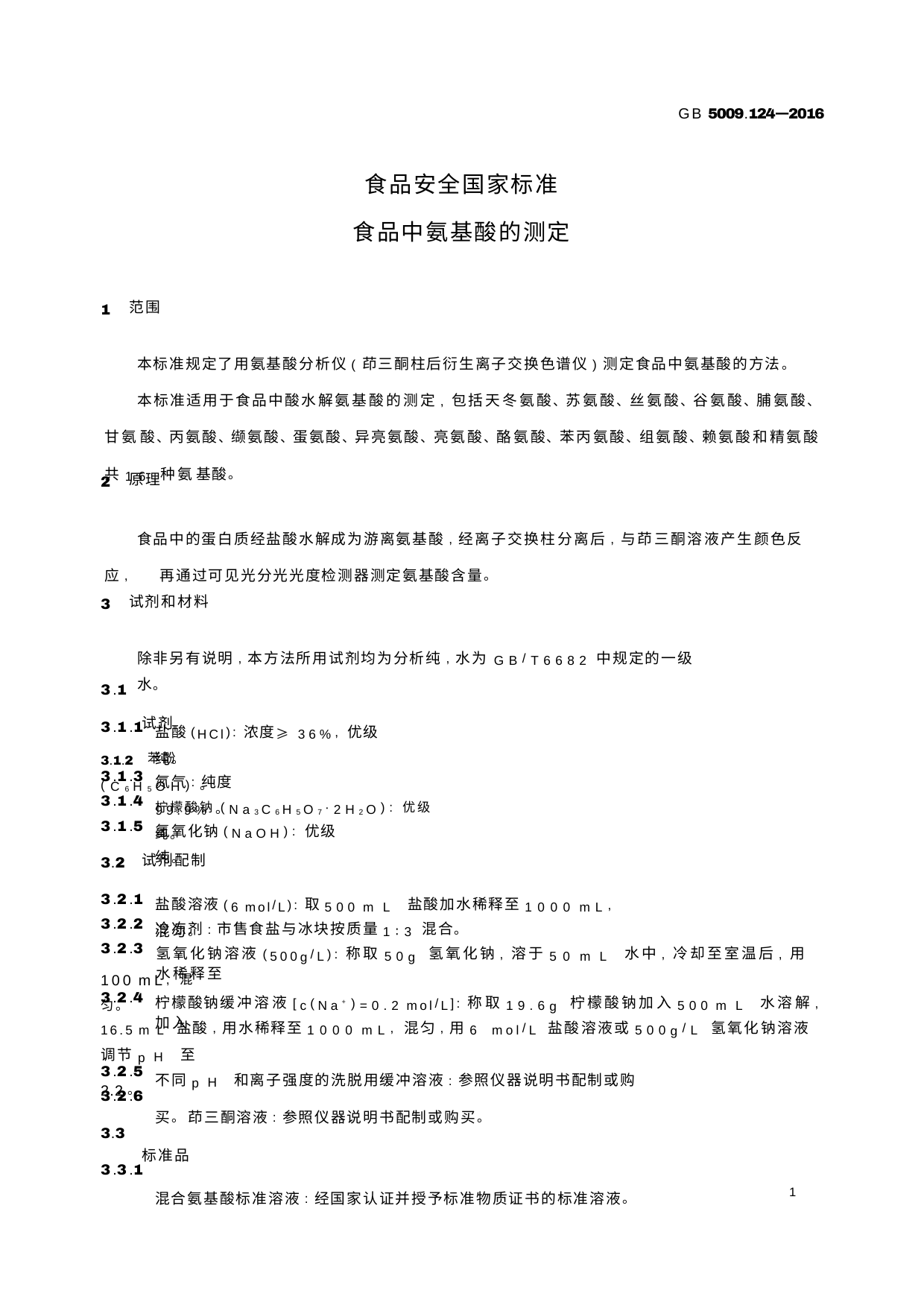

GB 5009.124—2016
食品安全国家标准
食品中氨基酸的测定
范围
1
本标准规定了用氨基酸分析仪(茚三酮柱后衍生离子交换色谱仪)测定食品中氨基酸的方法。
本标准适用于食品中酸水解氨基酸的测定,包括天冬氨酸、苏氨酸、丝氨酸、谷氨酸、脯氨酸、甘氨 酸、丙氨酸、缬氨酸、蛋氨酸、异亮氨酸、亮氨酸、酪氨酸、苯丙氨酸、组氨酸、赖氨酸和精氨酸共16 种氨 基酸。
原理
2
食品中的蛋白质经盐酸水解成为游离氨基酸,经离子交换柱分离后,与茚三酮溶液产生颜色反应, 再通过可见光分光光度检测器测定氨基酸含量。
试剂和材料
3
除非另有说明,本方法所用试剂均为分析纯,水为 GB/T6682中规定的一级水。
试剂
3.1
盐酸(HCl):浓度≥36%,优级纯。
3.1.1
3.1.2 苯酚(C6H5OH)。
氮气:纯度99.9%。
3.1.3
3.1.4
柠檬酸钠(Na3C6H5O7·2H2O):优级纯。
氢氧化钠(NaOH):优级纯。
3.1.5
3.2
试剂配制
盐酸溶液(6 mol/L):取500 mL 盐酸加水稀释至1000 mL,混匀。
3.2.1
冷冻剂:市售食盐与冰块按质量1∶3混合。
3.2.2
氢氧化钠溶液(500g/L):称取50g 氢氧化钠,溶于50 mL 水中,冷却至室温后,用水稀释至
3.2.3
100 mL,混匀。
柠檬酸钠缓冲溶液[c(Na+ )=0.2 mol/L]:称取19.6g 柠檬酸钠加入500 mL 水溶解,加入
3.2.4
16.5 mL盐酸,用水稀释至1000 mL,混匀,用6 mol/L 盐酸溶液或500g/L 氢氧化钠溶液调节pH 至
2.2。
不同pH 和离子强度的洗脱用缓冲溶液:参照仪器说明书配制或购买。 茚三酮溶液:参照仪器说明书配制或购买。
标准品

混合氨基酸标准溶液:经国家认证并授予标准物质证书的标准溶液。
3.2.5
3.2.6
3.3
3.3.1
1